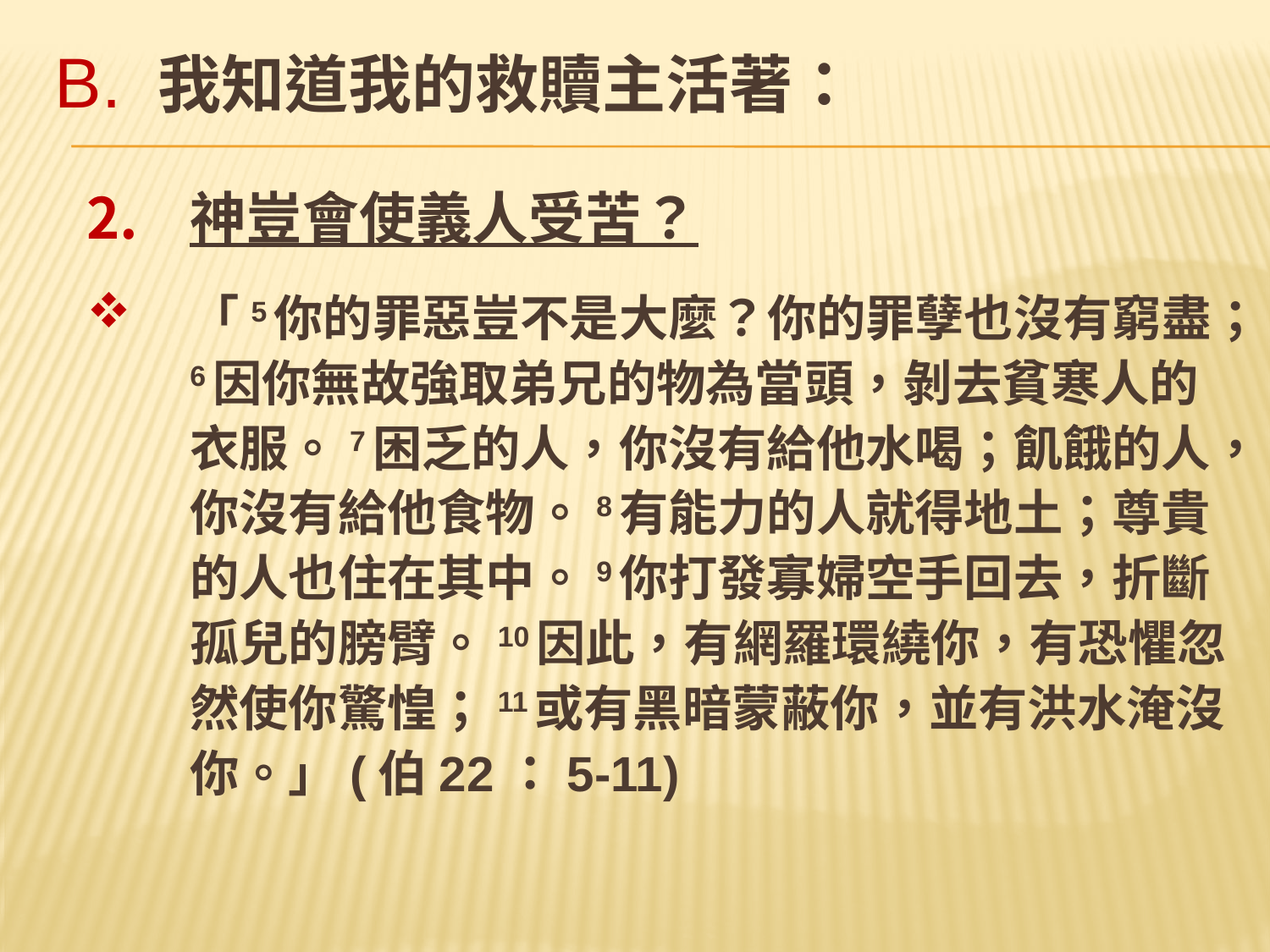

# B. 我知道我的救贖主活著：
神豈會使義人受苦？
「5你的罪惡豈不是大麼？你的罪孽也沒有窮盡；6因你無故強取弟兄的物為當頭，剝去貧寒人的衣服。7困乏的人，你沒有給他水喝；飢餓的人，你沒有給他食物。8有能力的人就得地土；尊貴的人也住在其中。9你打發寡婦空手回去，折斷孤兒的膀臂。10因此，有網羅環繞你，有恐懼忽然使你驚惶；11或有黑暗蒙蔽你，並有洪水淹沒你。」(伯22：5-11)